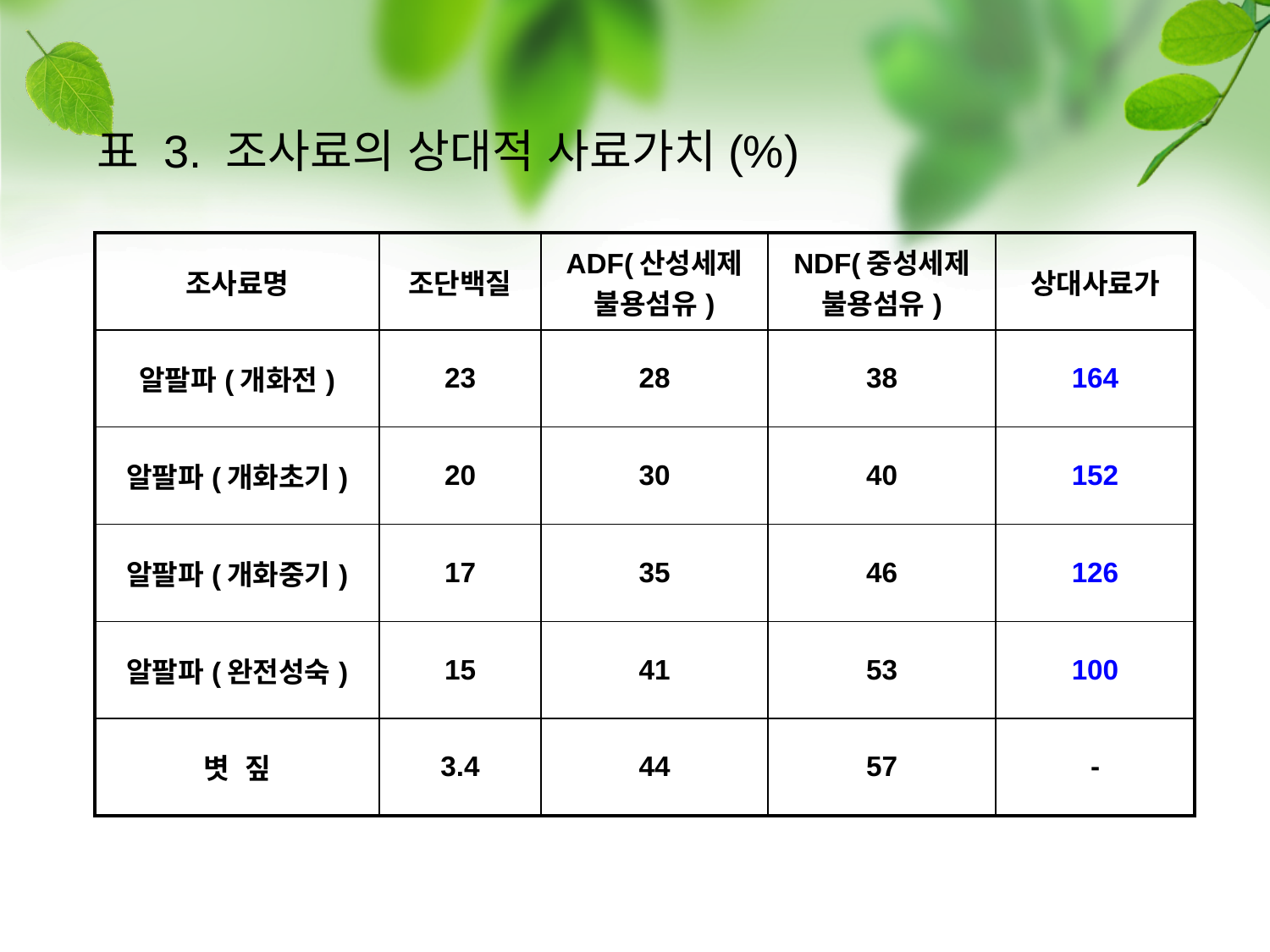

표 3. 조사료의 상대적 사료가치(%)
| 조사료명 | 조단백질 | ADF(산성세제 불용섬유) | NDF(중성세제 불용섬유) | 상대사료가 |
| --- | --- | --- | --- | --- |
| 알팔파(개화전) | 23 | 28 | 38 | 164 |
| 알팔파(개화초기) | 20 | 30 | 40 | 152 |
| 알팔파(개화중기) | 17 | 35 | 46 | 126 |
| 알팔파(완전성숙) | 15 | 41 | 53 | 100 |
| 볏 짚 | 3.4 | 44 | 57 | - |